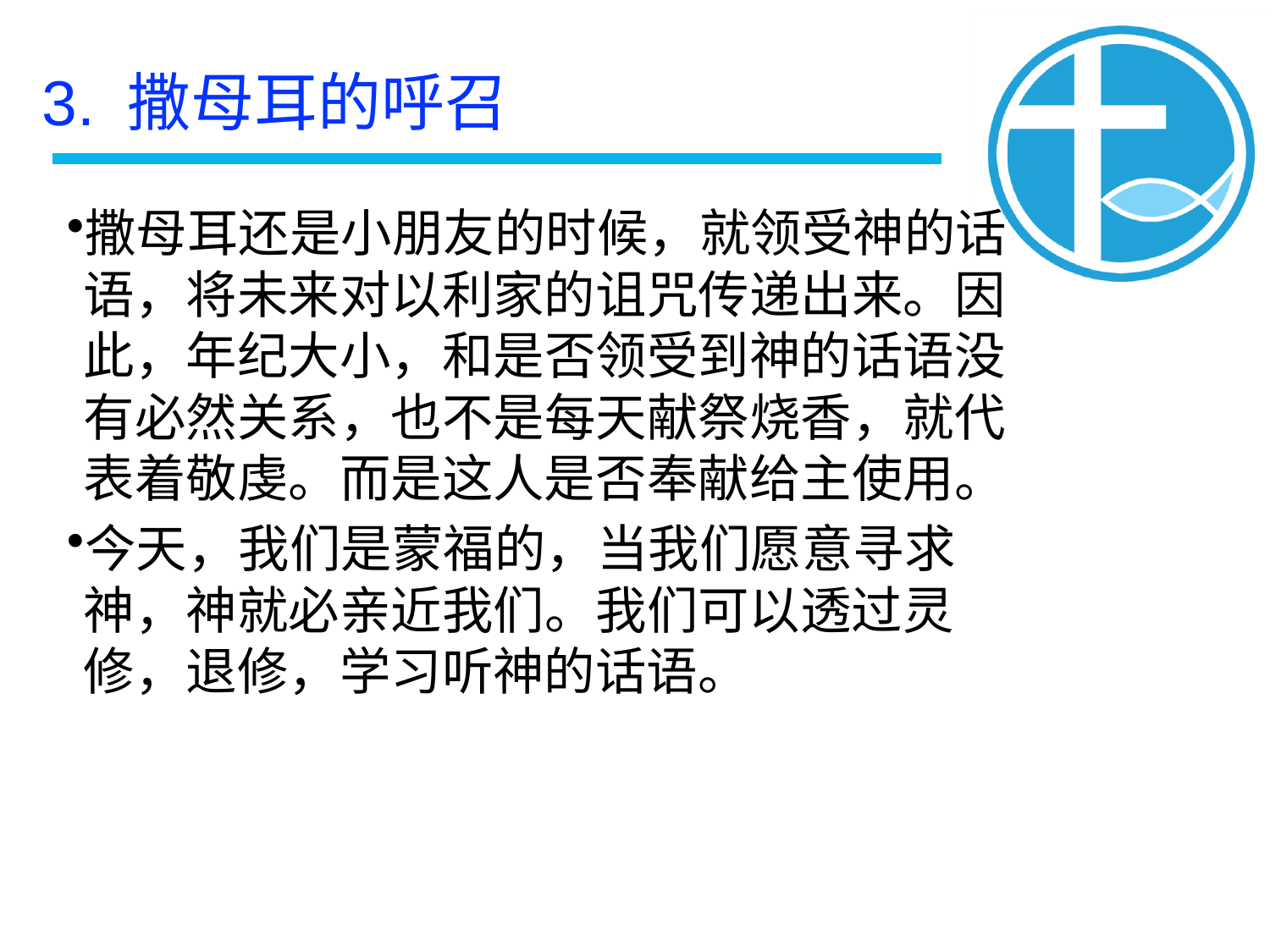

3. 撒母耳的呼召
撒母耳还是小朋友的时候，就领受神的话语，将未来对以利家的诅咒传递出来。因此，年纪大小，和是否领受到神的话语没有必然关系，也不是每天献祭烧香，就代表着敬虔。而是这人是否奉献给主使用。
今天，我们是蒙福的，当我们愿意寻求神，神就必亲近我们。我们可以透过灵修，退修，学习听神的话语。